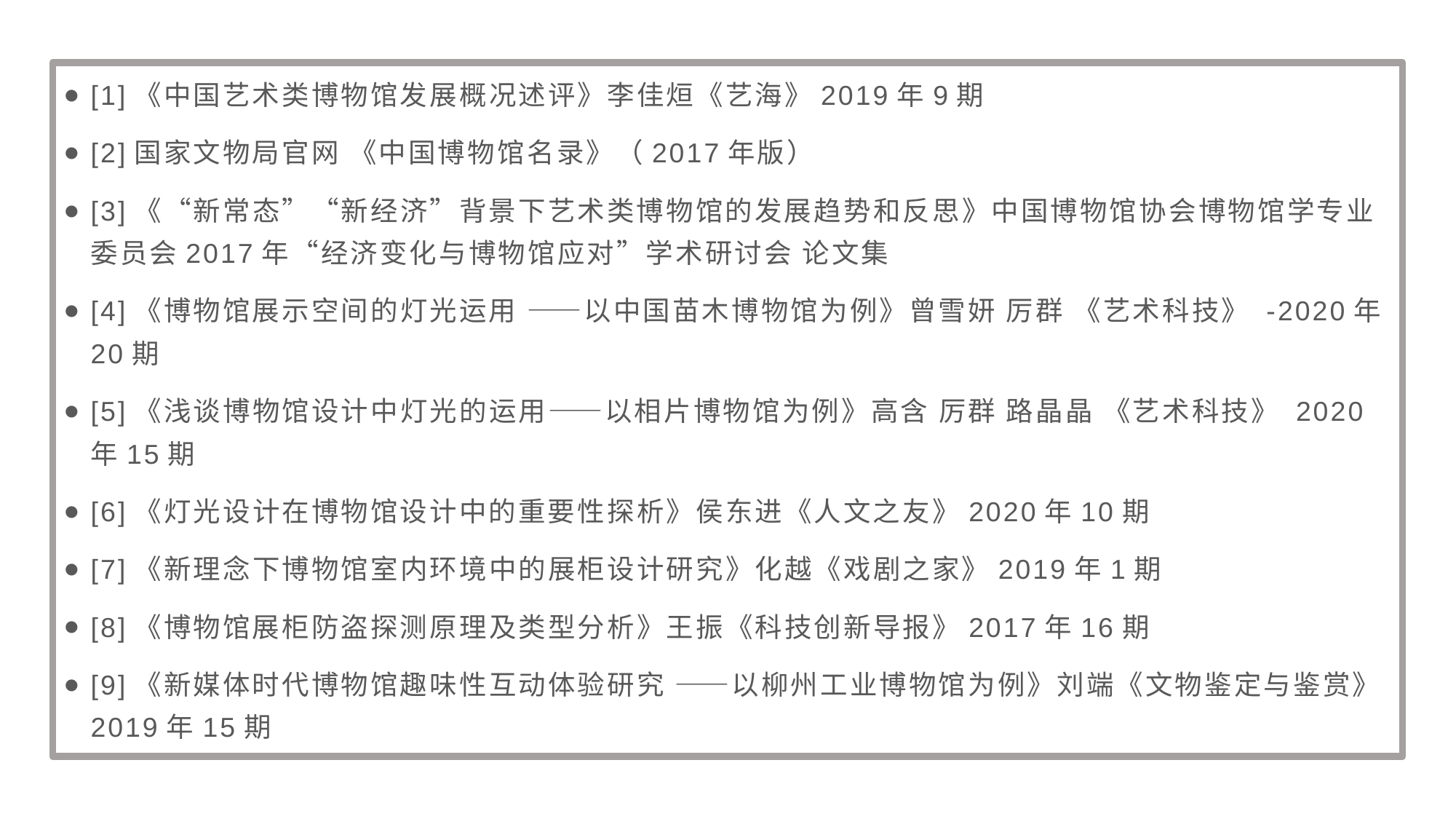

[1]《中国艺术类博物馆发展概况述评》李佳烜《艺海》2019年9期
[2]国家文物局官网 《中国博物馆名录》（2017年版）
[3]《“新常态”“新经济”背景下艺术类博物馆的发展趋势和反思》中国博物馆协会博物馆学专业委员会2017年“经济变化与博物馆应对”学术研讨会 论文集
[4]《博物馆展示空间的灯光运用 ——以中国苗木博物馆为例》曾雪妍 厉群 《艺术科技》 -2020年20期
[5]《浅谈博物馆设计中灯光的运用——以相片博物馆为例》高含 厉群 路晶晶 《艺术科技》 2020年15期
[6]《灯光设计在博物馆设计中的重要性探析》侯东进《人文之友》2020年10期
[7]《新理念下博物馆室内环境中的展柜设计研究》化越《戏剧之家》2019年1期
[8]《博物馆展柜防盗探测原理及类型分析》王振《科技创新导报》2017年16期
[9]《新媒体时代博物馆趣味性互动体验研究 ——以柳州工业博物馆为例》刘端《文物鉴定与鉴赏》2019年15期